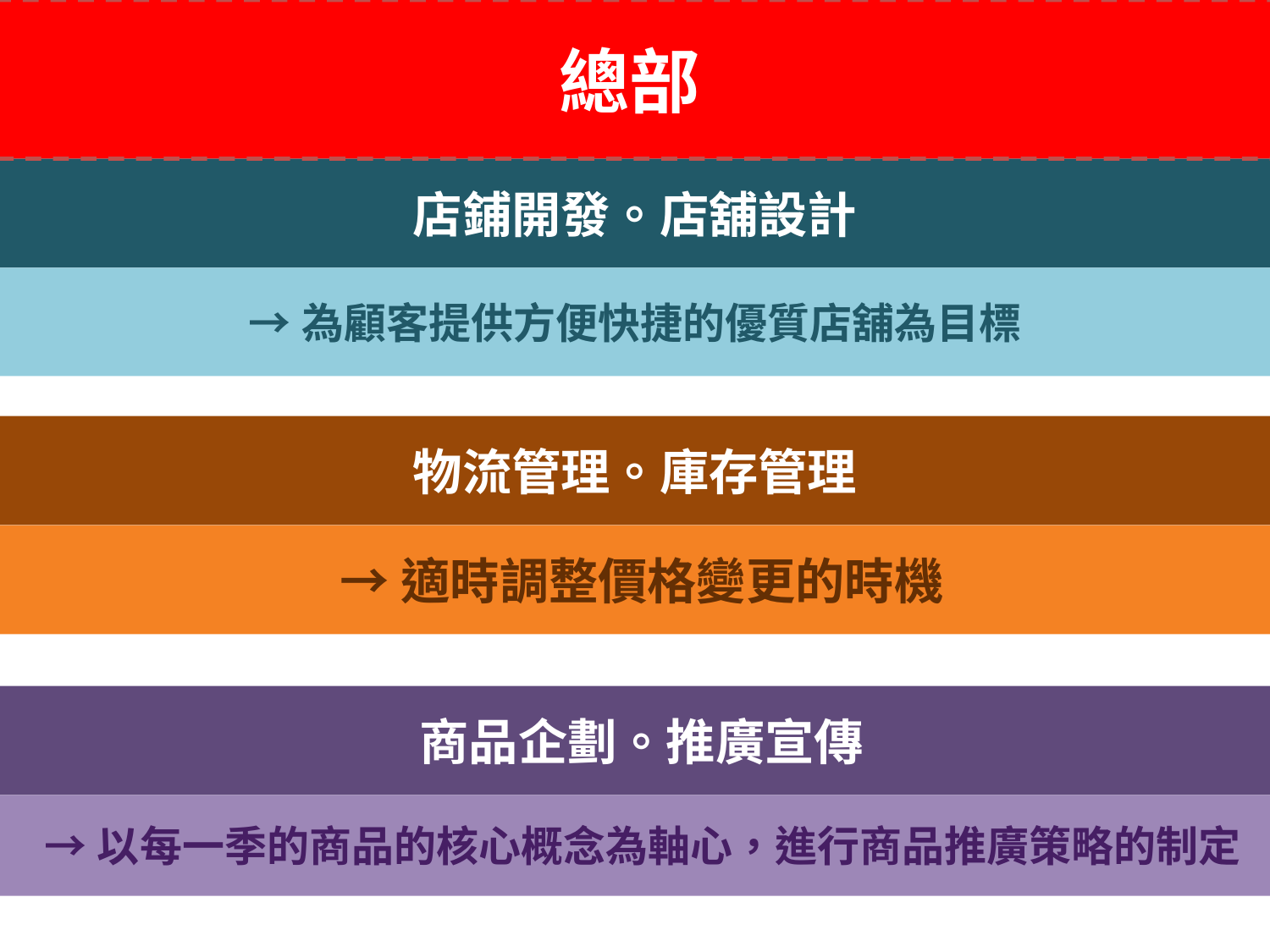

總部
店鋪開發。店舖設計
→為顧客提供方便快捷的優質店舖為目標
物流管理。庫存管理
→適時調整價格變更的時機
商品企劃。推廣宣傳
→以每一季的商品的核心概念為軸心，進行商品推廣策略的制定